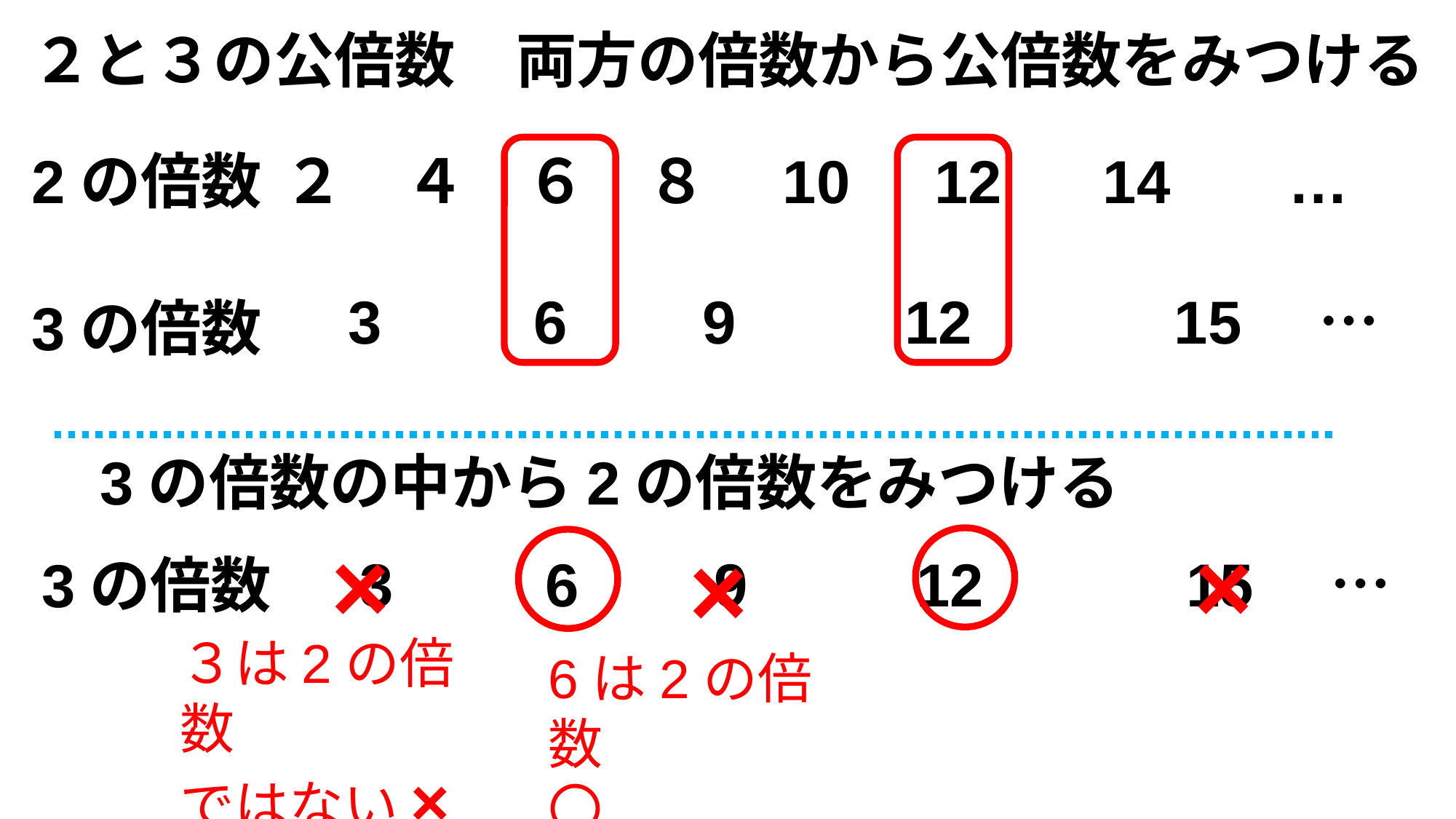

２と３の公倍数　両方の倍数から公倍数をみつける
2の倍数
２　４　６　８　10     12      14       …

3         6        9          12            15　…
3の倍数
3の倍数の中から2の倍数をみつける
×
×
×

3         6        9          12            15　…
3の倍数
３は2の倍数
ではない×
6は2の倍数
〇